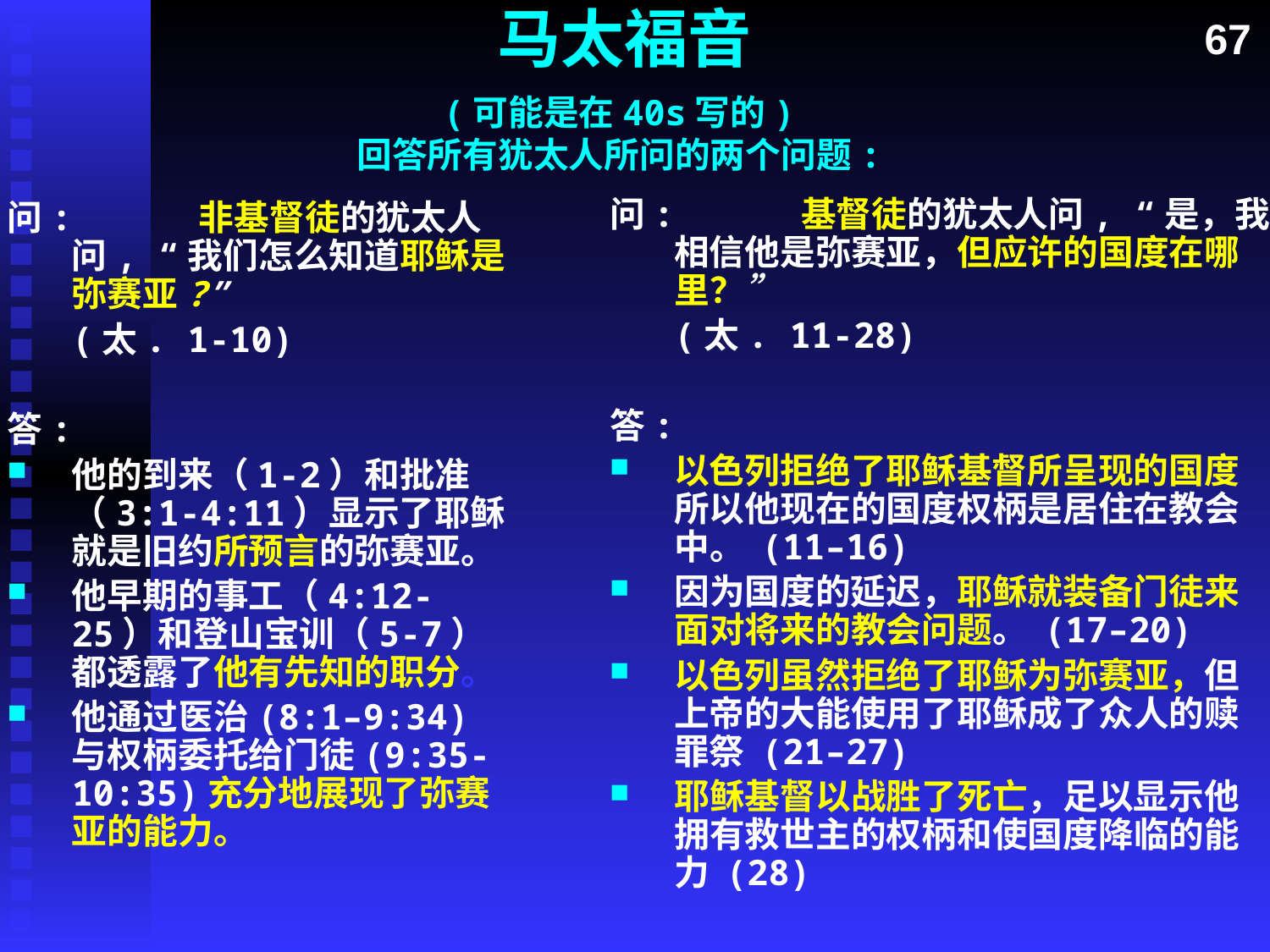

# 马太福音
67
(可能是在40s写的)
回答所有犹太人所问的两个问题:
问:	基督徒的犹太人问, “是，我相信他是弥赛亚，但应许的国度在哪里？​​”
	(太. 11-28)

答:
以色列拒绝了耶稣基督所呈现的国度所以他现在的国度权柄是居住在教会中。 (11–16)
因为国度的延迟，耶稣就装备门徒来面对将来的教会问题。 (17–20)
以色列虽然拒绝了耶稣为弥赛亚，但上帝的大能使用了耶稣成了众人的赎罪祭 (21–27)
耶稣基督以战胜了死亡，足以显示他拥有救世主的权柄和使国度降临的能力 (28)
问:	非基督徒的犹太人问, “我们怎么知道耶稣是弥赛亚?”
	(太. 1-10)

答:
他的到来（1-2）和批准（3:1-4:11）显示了耶稣就是旧约所预言的弥赛亚。
他早期的事工（4:12-25）和登山宝训（5-7）都透露了他有先知的职分。
他通过医治(8:1–9:34)与权柄委托给门徒(9:35-10:35)充分地展现了弥赛亚的能力。